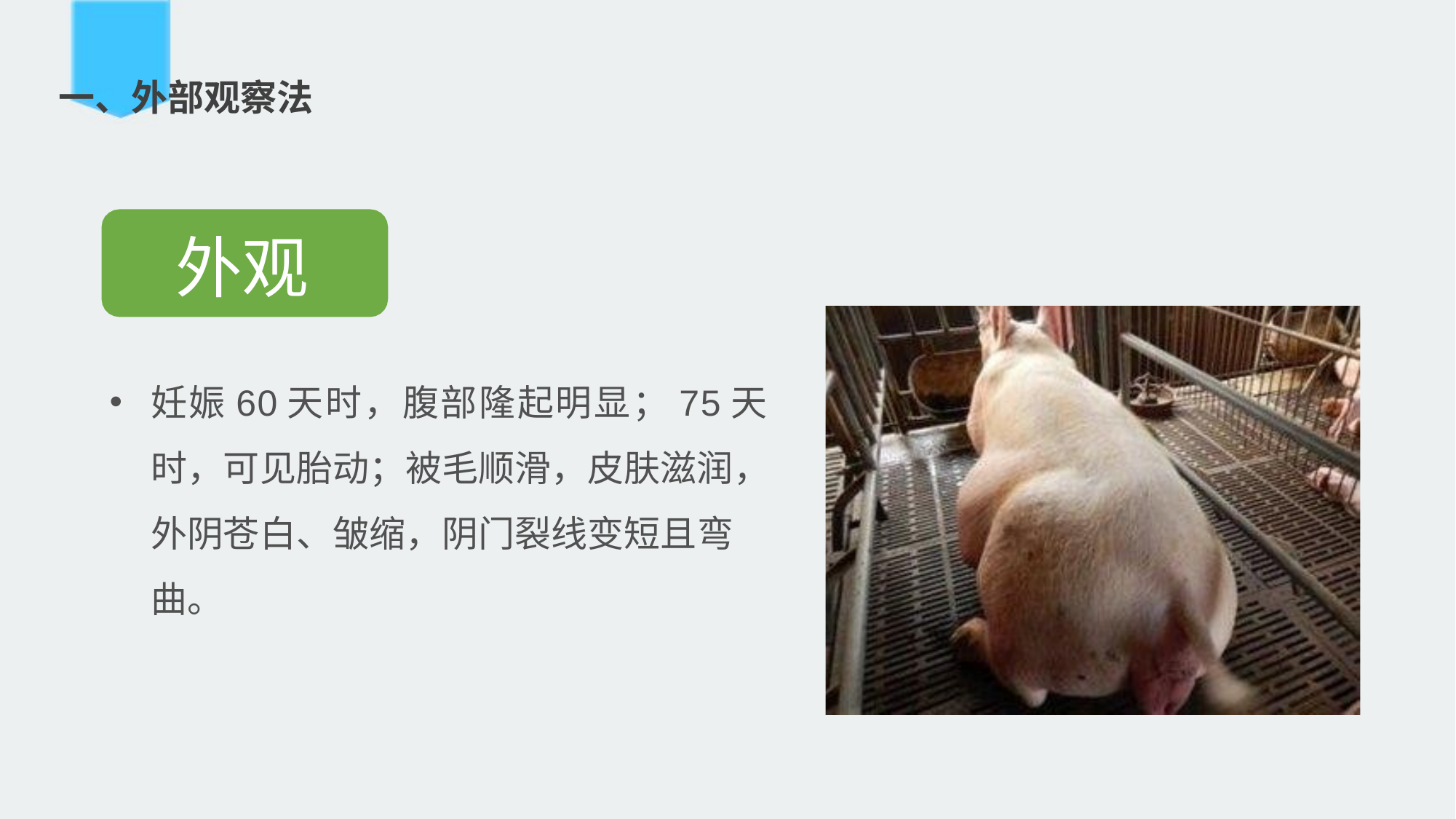

一、外部观察法

# 外观

妊娠60天时，腹部隆起明显；75天 时，可见胎动；被毛顺滑，皮肤滋润， 外阴苍白、皱缩，阴门裂线变短且弯 曲。